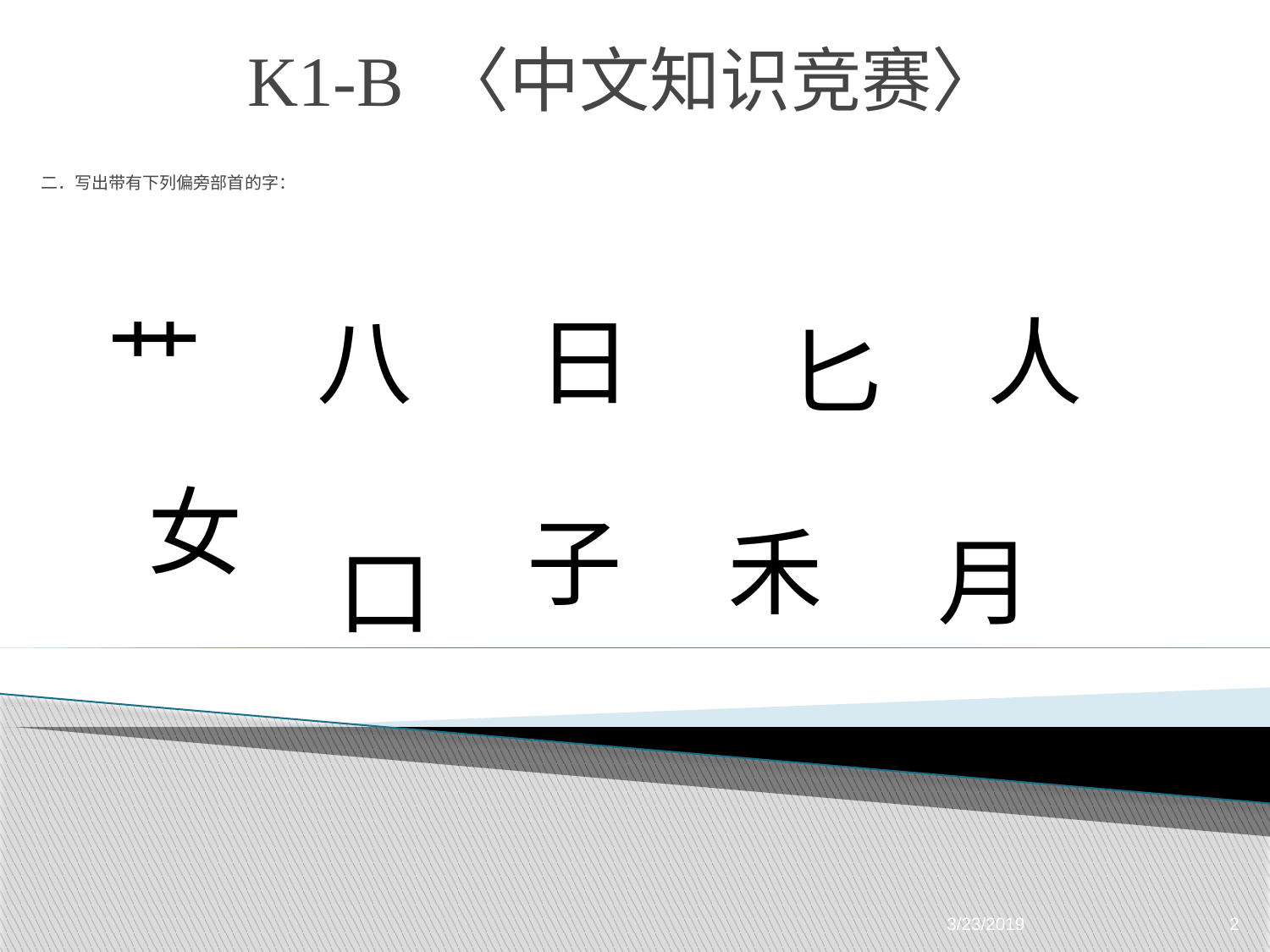

# K1-B 〈中文知识竞赛〉
二．写出带有下列偏旁部首的字：

艹
八
日
人
匕
女
子
禾
月
口
3/23/2019
2